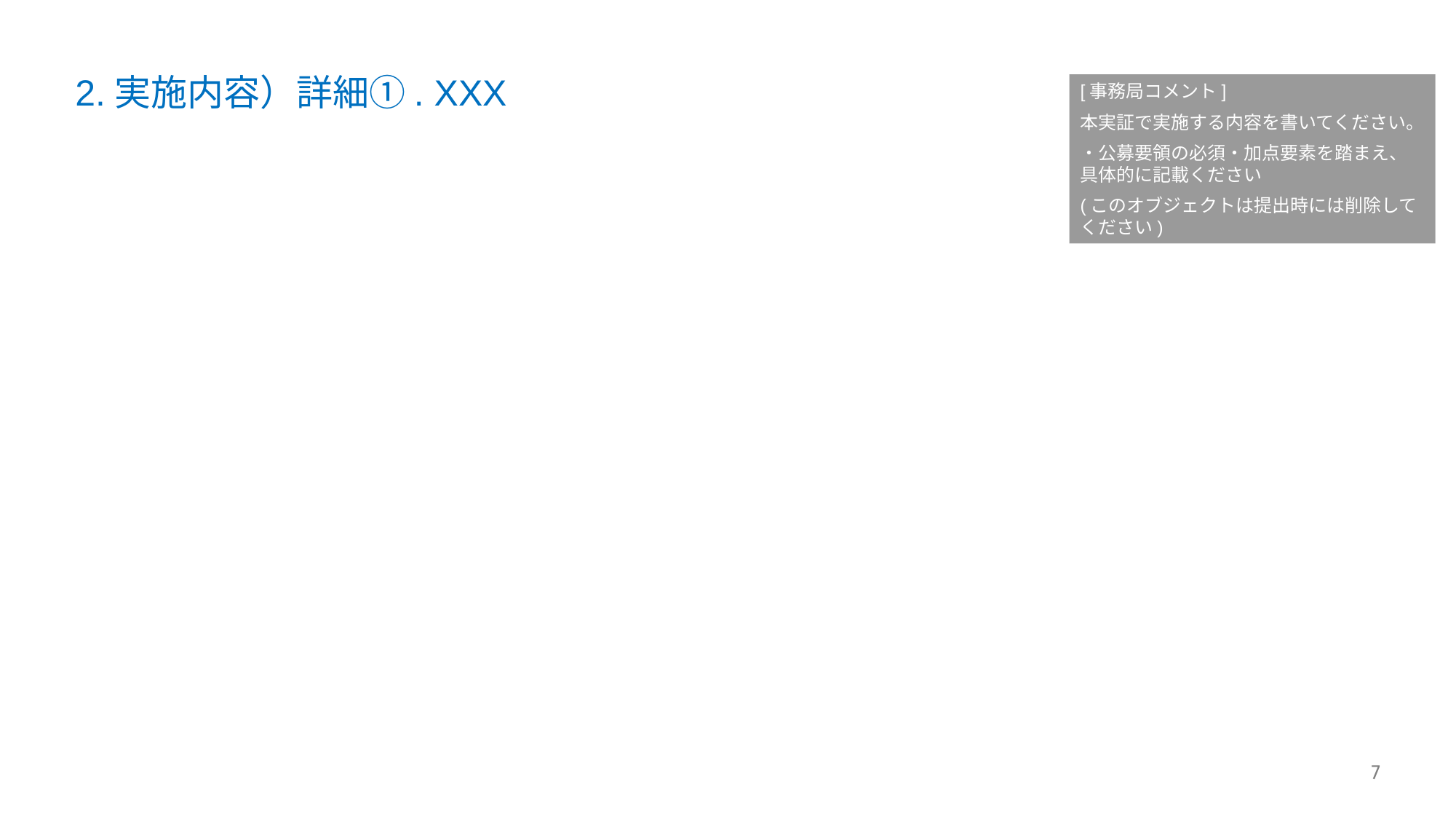

# 2.実施内容）詳細①. XXX
[事務局コメント]
本実証で実施する内容を書いてください。
・公募要領の必須・加点要素を踏まえ、具体的に記載ください
(このオブジェクトは提出時には削除してください)